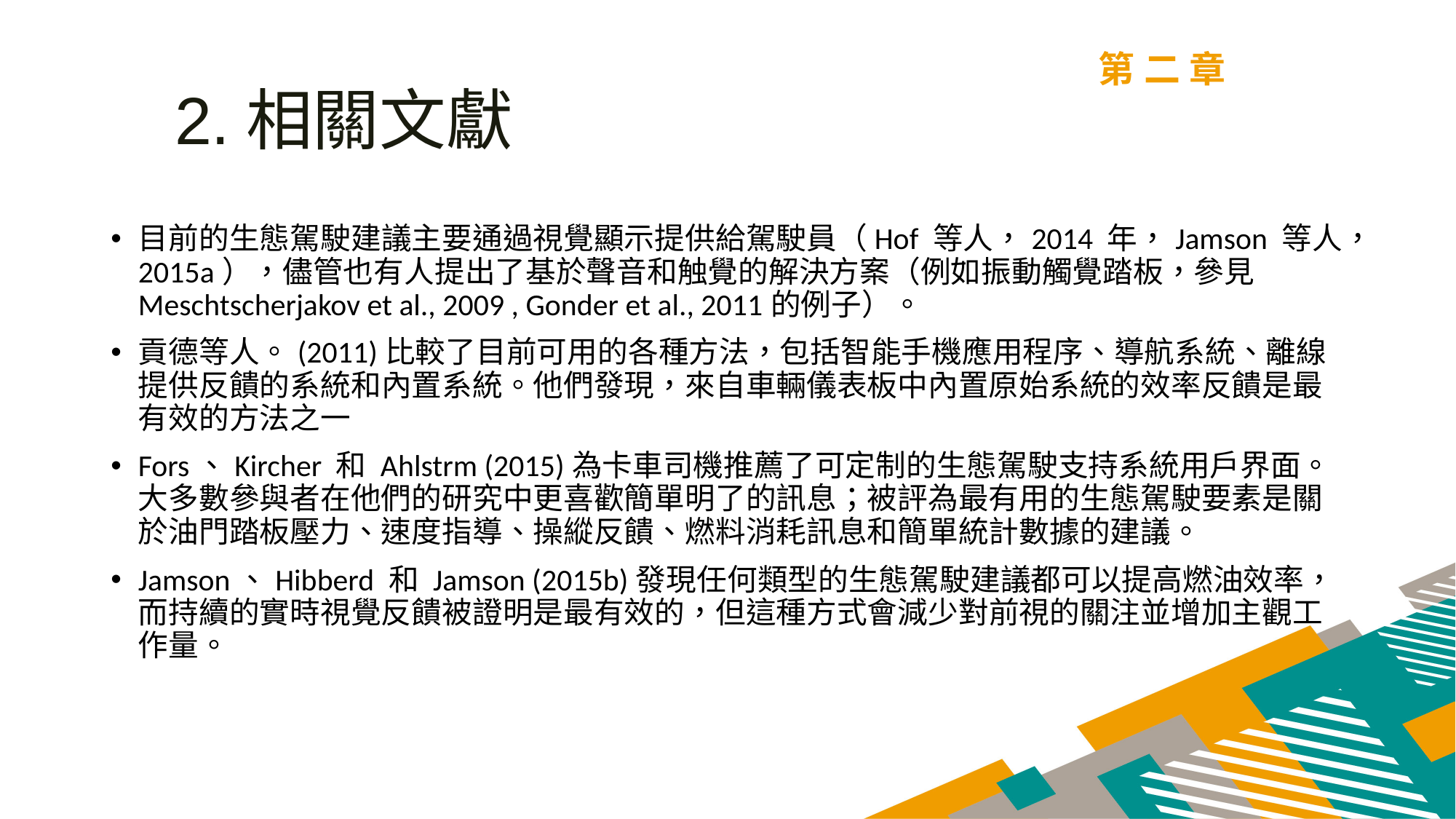

第二章
2.相關文獻
目前的生態駕駛建議主要通過視覺顯示提供給駕駛員（Hof 等人，2014 年，Jamson 等人，2015a），儘管也有人提出了基於聲音和触覺的解決方案（例如振動觸覺踏板，參見Meschtscherjakov et al., 2009 , Gonder et al., 2011的例子）。
貢德等人。(2011)比較了目前可用的各種方法，包括智能手機應用程序、導航系統、離線提供反饋的系統和內置系統。他們發現，來自車輛儀表板中內置原始系統的效率反饋是最有效的方法之一
Fors、Kircher 和 Ahlstrm (2015)為卡車司機推薦了可定制的生態駕駛支持系統用戶界面。大多數參與者在他們的研究中更喜歡簡單明了的訊息；被評為最有用的生態駕駛要素是關於油門踏板壓力、速度指導、操縱反饋、燃料消耗訊息和簡單統計數據的建議。
Jamson、Hibberd 和 Jamson (2015b)發現任何類型的生態駕駛建議都可以提高燃油效率，而持續的實時視覺反饋被證明是最有效的，但這種方式會減少對前視的關注並增加主觀工作量。